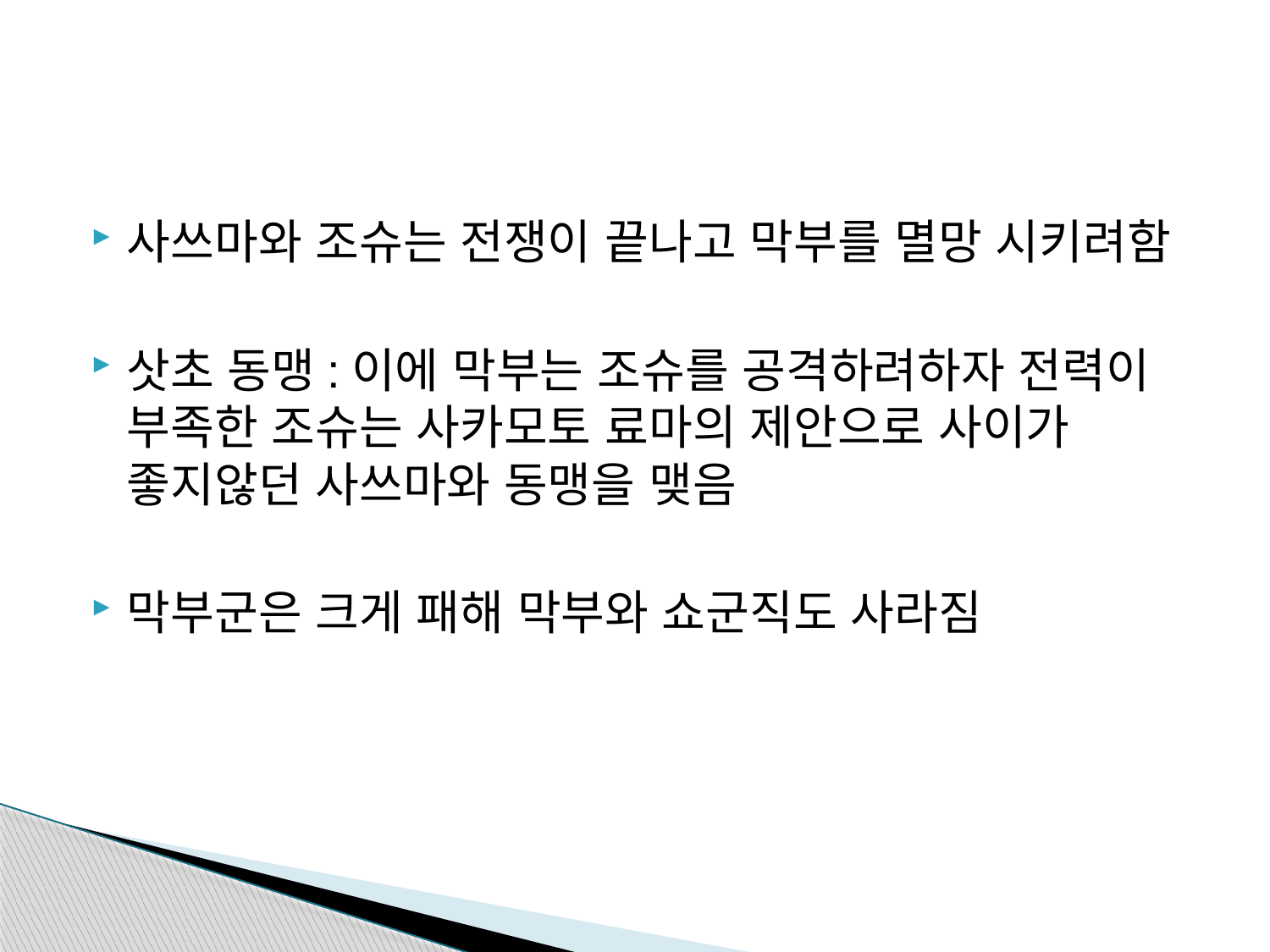

#
사쓰마와 조슈는 전쟁이 끝나고 막부를 멸망 시키려함

삿초 동맹:이에 막부는 조슈를 공격하려하자 전력이 부족한 조슈는 사카모토 료마의 제안으로 사이가 좋지않던 사쓰마와 동맹을 맺음

막부군은 크게 패해 막부와 쇼군직도 사라짐